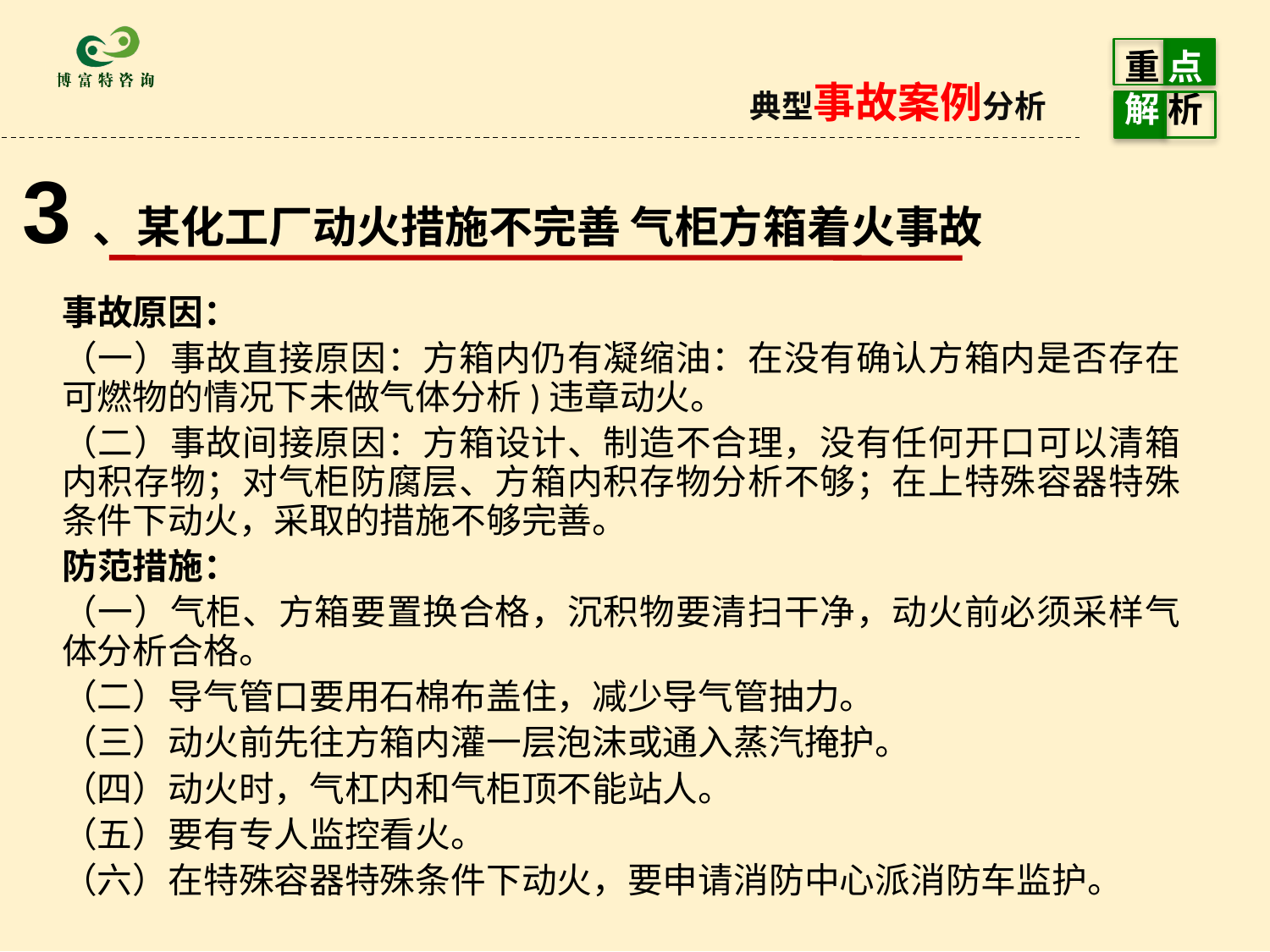

3、某化工厂动火措施不完善 气柜方箱着火事故
事故原因：
（一）事故直接原因：方箱内仍有凝缩油：在没有确认方箱内是否存在可燃物的情况下未做气体分析)违章动火。
（二）事故间接原因：方箱设计、制造不合理，没有任何开口可以清箱内积存物；对气柜防腐层、方箱内积存物分析不够；在上特殊容器特殊条件下动火，采取的措施不够完善。
防范措施：
（一）气柜、方箱要置换合格，沉积物要清扫干净，动火前必须采样气体分析合格。
（二）导气管口要用石棉布盖住，减少导气管抽力。
（三）动火前先往方箱内灌一层泡沫或通入蒸汽掩护。
（四）动火时，气杠内和气柜顶不能站人。
（五）要有专人监控看火。
（六）在特殊容器特殊条件下动火，要申请消防中心派消防车监护。